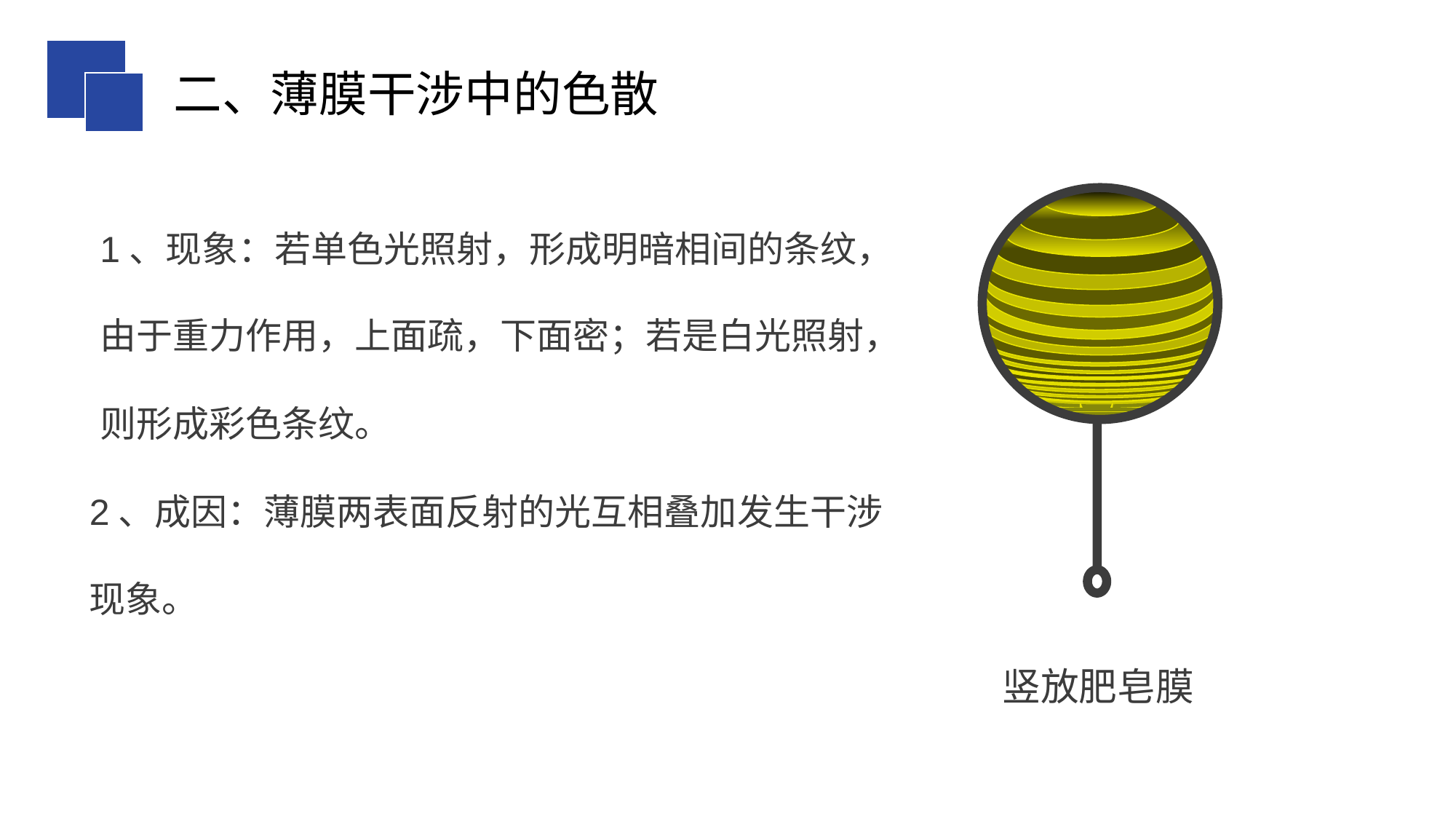

二、薄膜干涉中的色散
1、现象：若单色光照射，形成明暗相间的条纹，由于重力作用，上面疏，下面密；若是白光照射，则形成彩色条纹。

竖放肥皂膜
2、成因：薄膜两表面反射的光互相叠加发生干涉现象。